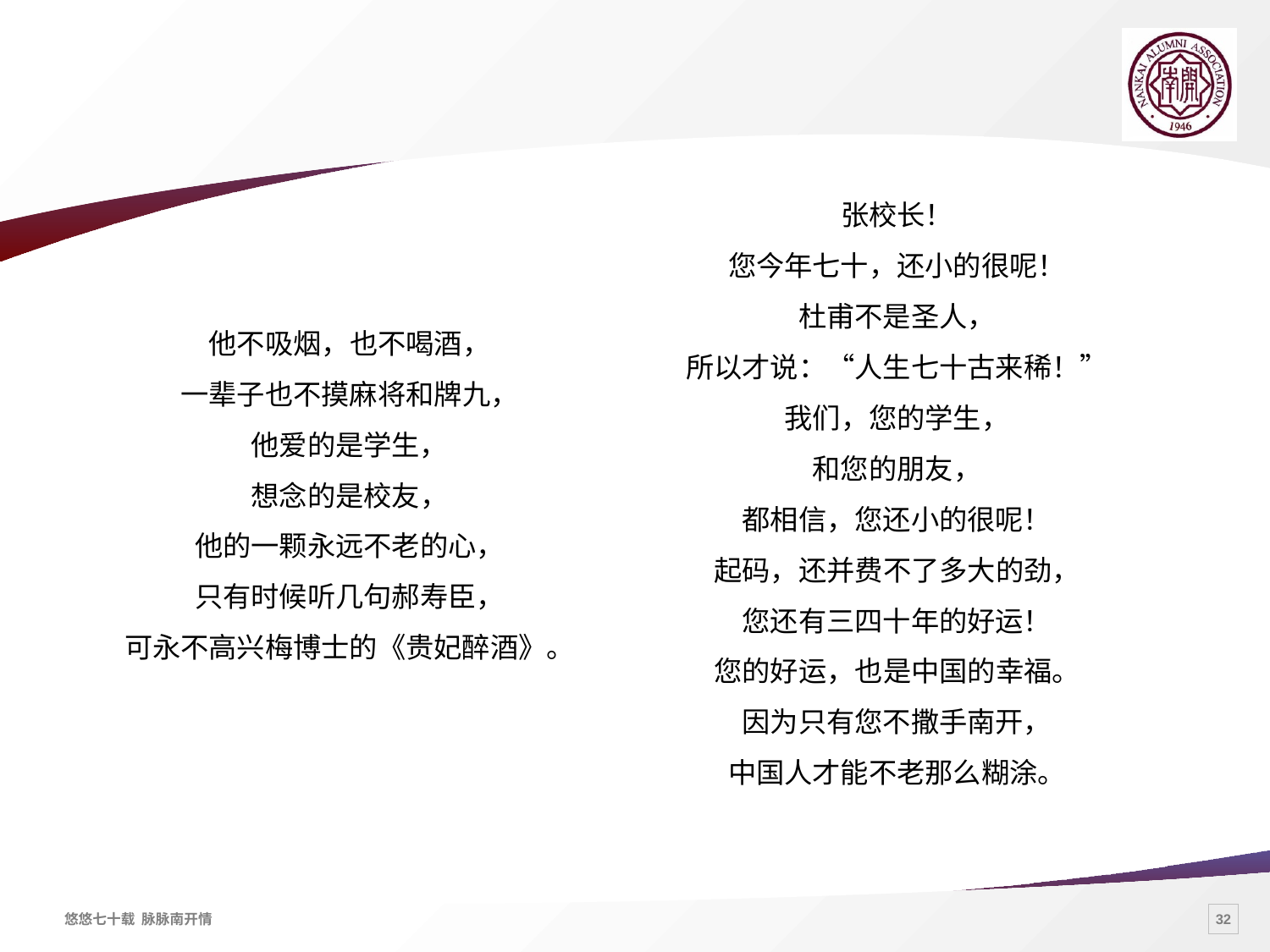

#
张校长！
您今年七十，还小的很呢！
杜甫不是圣人，
所以才说：“人生七十古来稀！”
我们，您的学生，
和您的朋友，
都相信，您还小的很呢！
起码，还并费不了多大的劲，
您还有三四十年的好运！
您的好运，也是中国的幸福。
因为只有您不撒手南开，
中国人才能不老那么糊涂。
他不吸烟，也不喝酒，
一辈子也不摸麻将和牌九，
他爱的是学生，
想念的是校友，
他的一颗永远不老的心，
只有时候听几句郝寿臣，
可永不高兴梅博士的《贵妃醉酒》。